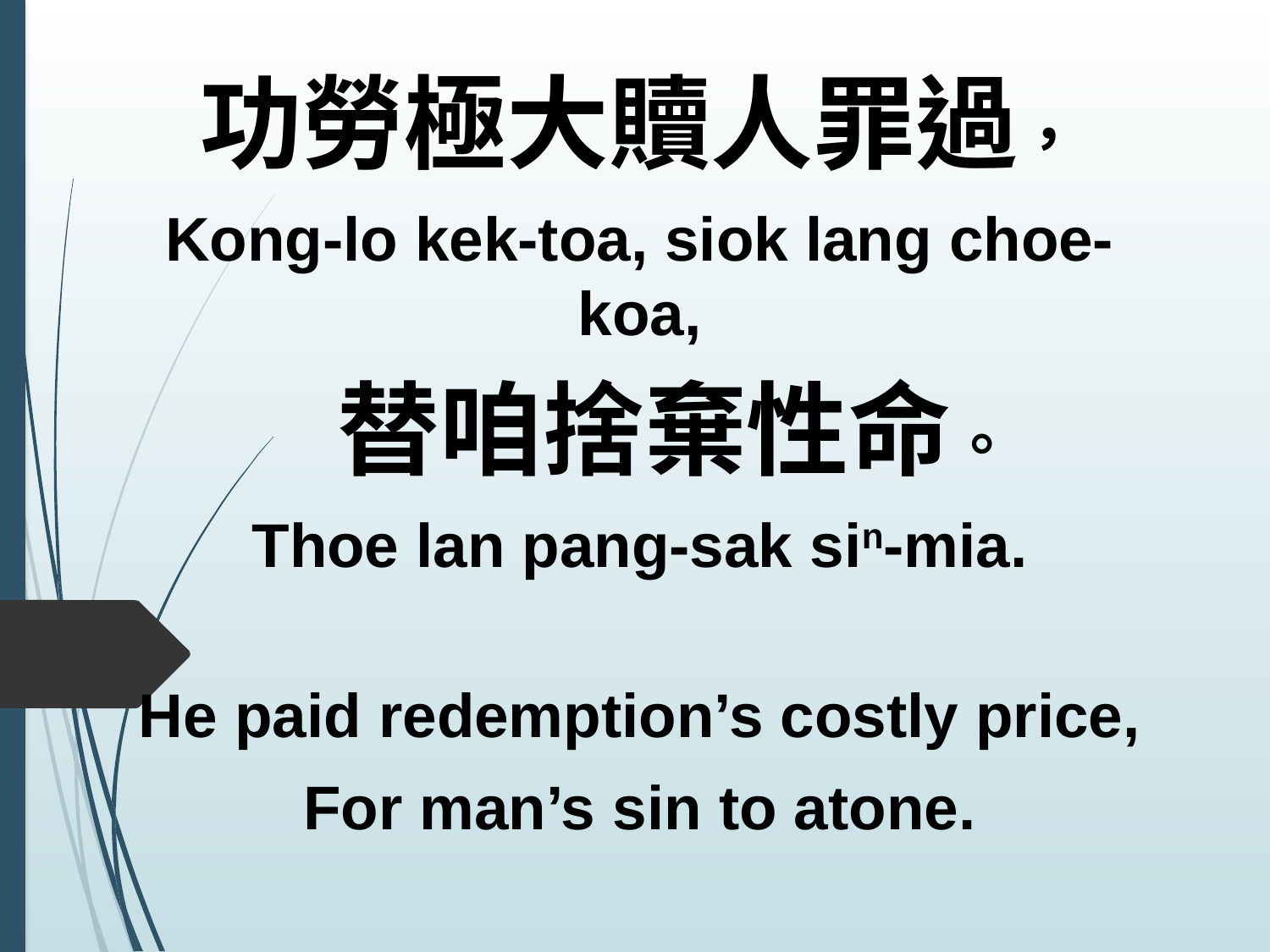

功勞極大贖人罪過，
Kong-lo kek-toa, siok lang choe-koa,
  替咱捨棄性命。
Thoe lan pang-sak sin-mia.

He paid redemption’s costly price,
For man’s sin to atone.